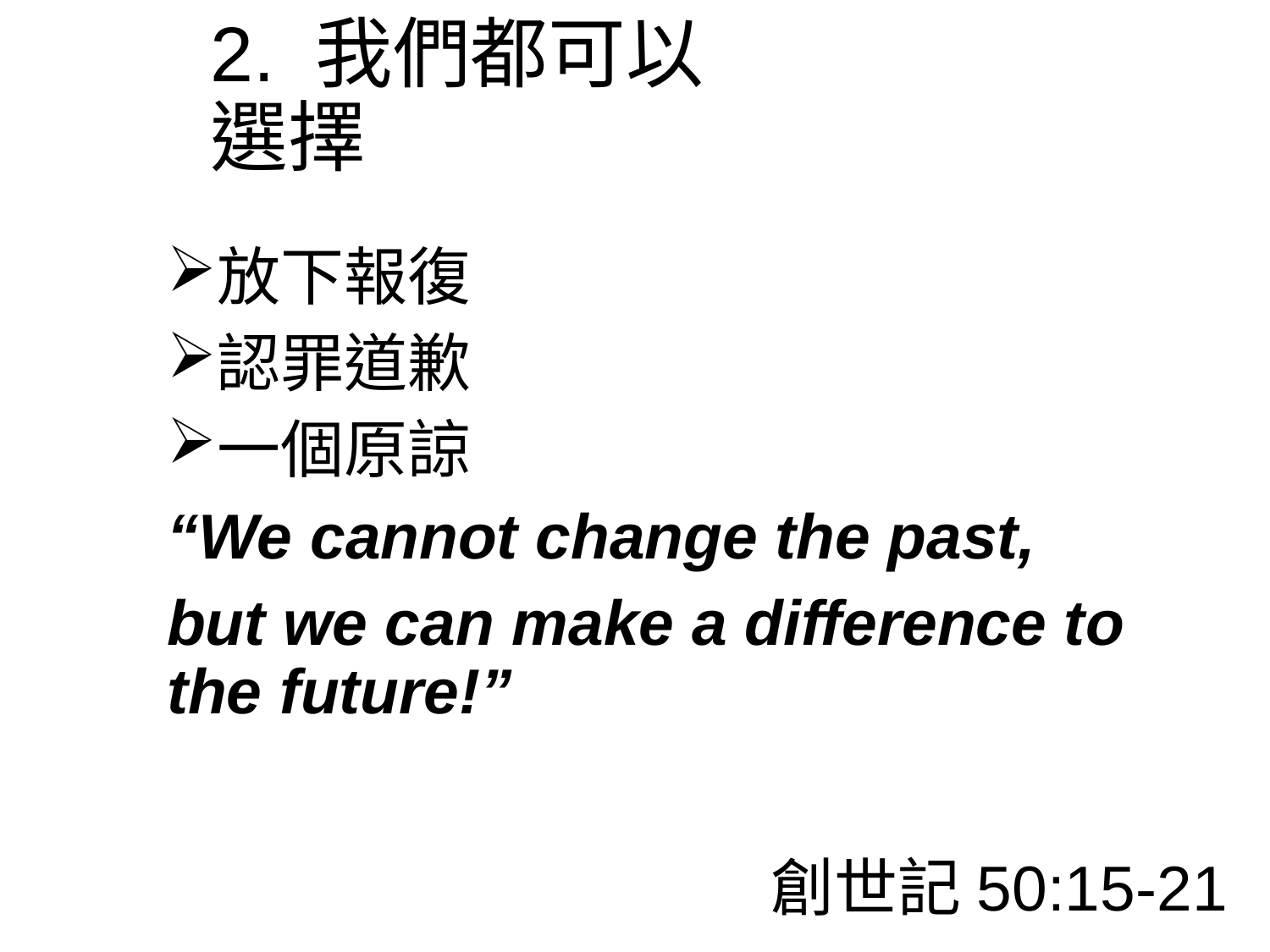

# 2. 我們都可以選擇
放下報復
認罪道歉
一個原諒
“We cannot change the past,
but we can make a difference to the future!”
創世記50:15-21